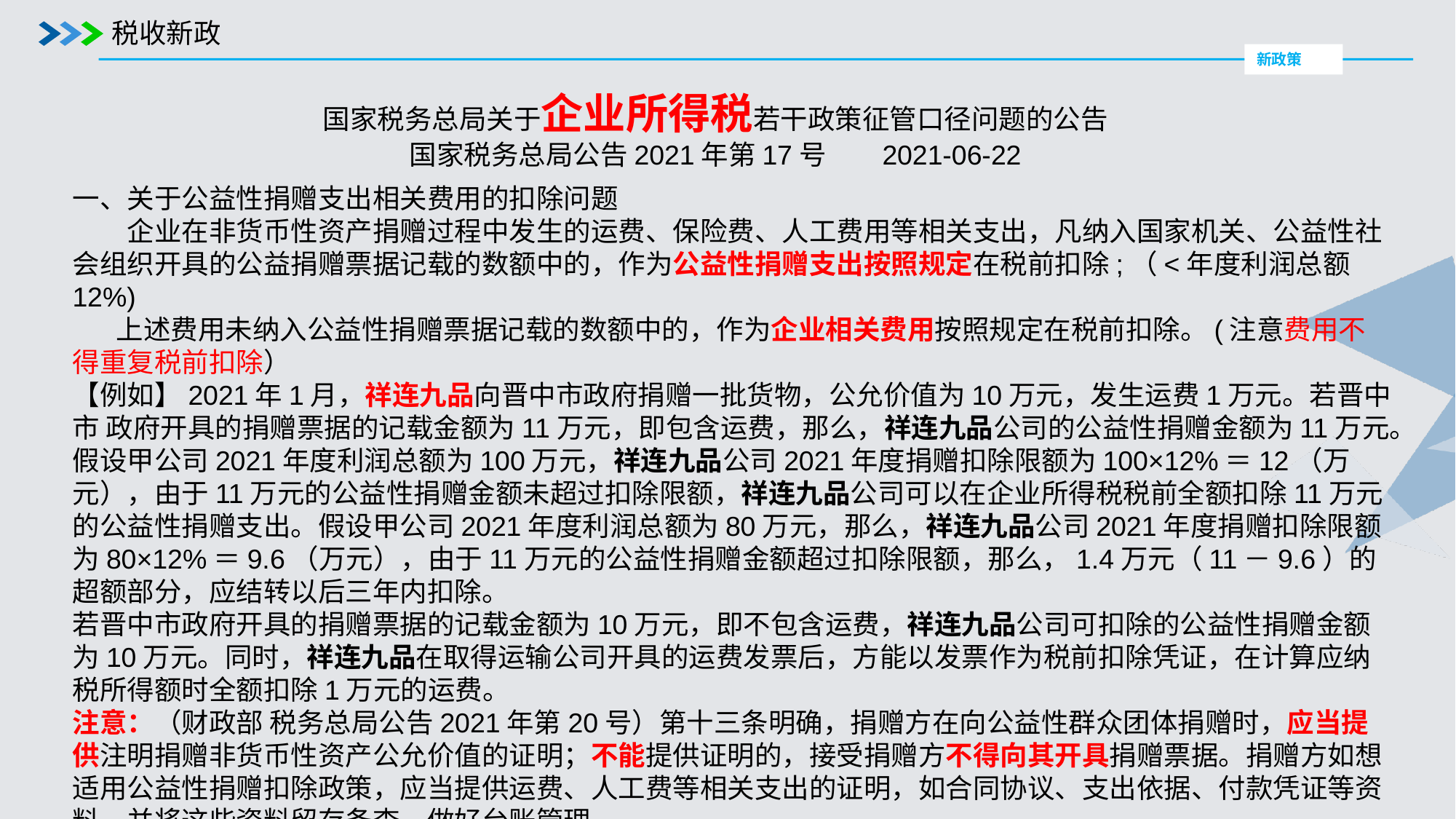

税收新政

新政策

国家税务总局关于企业所得税若干政策征管口径问题的公告
国家税务总局公告2021年第17号        2021-06-22
一、关于公益性捐赠支出相关费用的扣除问题
　　企业在非货币性资产捐赠过程中发生的运费、保险费、人工费用等相关支出，凡纳入国家机关、公益性社会组织开具的公益捐赠票据记载的数额中的，作为公益性捐赠支出按照规定在税前扣除;（<年度利润总额12%)
      上述费用未纳入公益性捐赠票据记载的数额中的，作为企业相关费用按照规定在税前扣除。(注意费用不得重复税前扣除）
【例如】2021年1月，祥连九品向晋中市政府捐赠一批货物，公允价值为10万元，发生运费1万元。若晋中市 政府开具的捐赠票据的记载金额为11万元，即包含运费，那么，祥连九品公司的公益性捐赠金额为11万元。假设甲公司2021年度利润总额为100万元，祥连九品公司2021年度捐赠扣除限额为100×12%＝12（万元），由于11万元的公益性捐赠金额未超过扣除限额，祥连九品公司可以在企业所得税税前全额扣除11万元的公益性捐赠支出。假设甲公司2021年度利润总额为80万元，那么，祥连九品公司2021年度捐赠扣除限额为80×12%＝9.6（万元），由于11万元的公益性捐赠金额超过扣除限额，那么，1.4万元（11－9.6）的超额部分，应结转以后三年内扣除。
若晋中市政府开具的捐赠票据的记载金额为10万元，即不包含运费，祥连九品公司可扣除的公益性捐赠金额为10万元。同时，祥连九品在取得运输公司开具的运费发票后，方能以发票作为税前扣除凭证，在计算应纳税所得额时全额扣除1万元的运费。
注意：（财政部 税务总局公告2021年第20号）第十三条明确，捐赠方在向公益性群众团体捐赠时，应当提供注明捐赠非货币性资产公允价值的证明；不能提供证明的，接受捐赠方不得向其开具捐赠票据。捐赠方如想适用公益性捐赠扣除政策，应当提供运费、人工费等相关支出的证明，如合同协议、支出依据、付款凭证等资料，并将这些资料留存备查，做好台账管理。